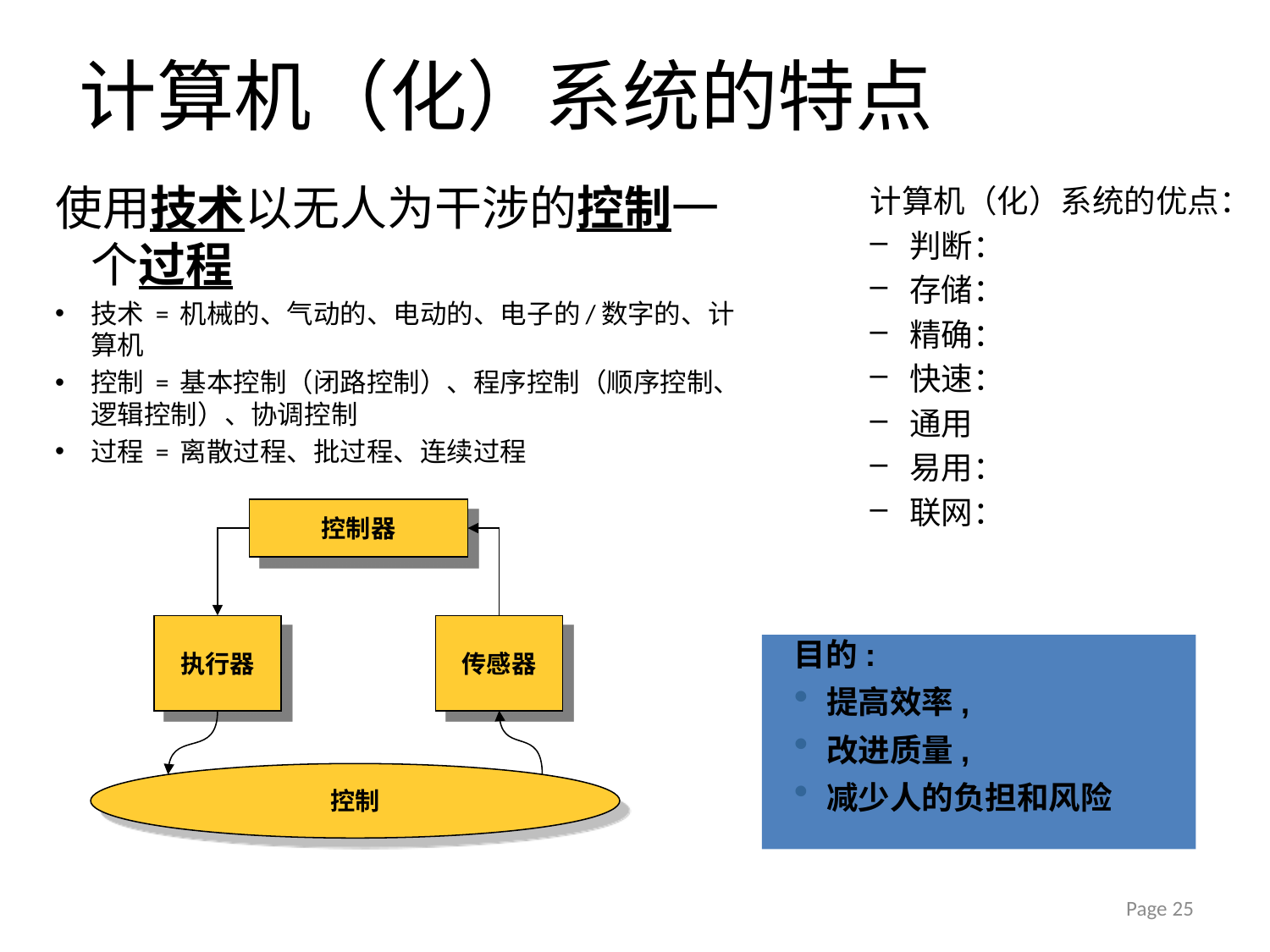

# 计算机（化）系统的特点
使用技术以无人为干涉的控制一个过程
技术 = 机械的、气动的、电动的、电子的/数字的、计算机
控制 = 基本控制（闭路控制）、程序控制（顺序控制、逻辑控制）、协调控制
过程 = 离散过程、批过程、连续过程
计算机（化）系统的优点：
判断：
存储：
精确：
快速：
通用
易用：
联网：
控制器
执行器
传感器
目的:
提高效率,
改进质量,
减少人的负担和风险
控制
Page 25